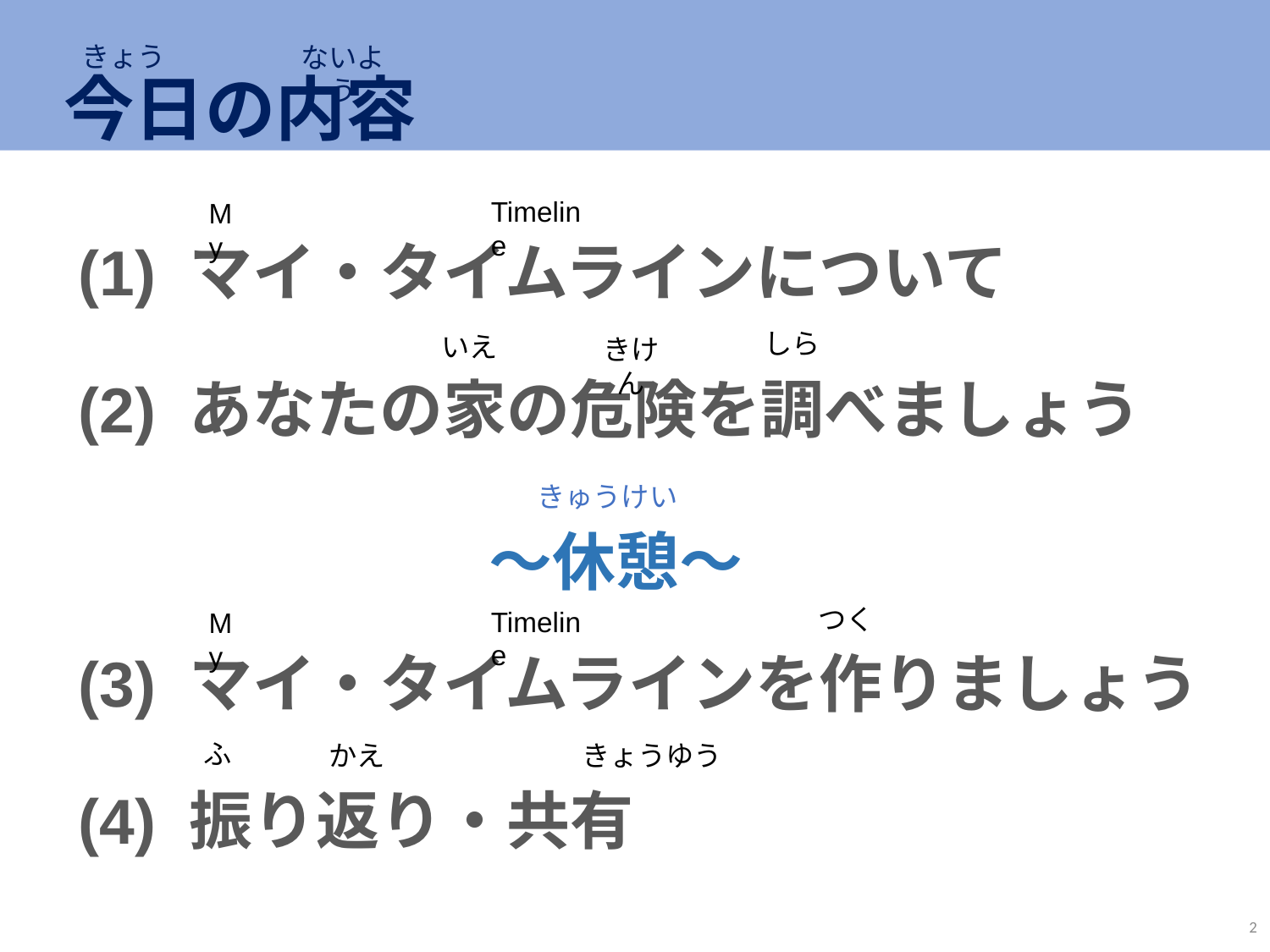

# 今日の内容
きょう
ないよう

(1) マイ・タイムラインについて

(2) あなたの家の危険を調べましょう

 　　　　　　～休憩～

(3) マイ・タイムラインを作りましょう

(4) 振り返り・共有
Timeline
My
しら
いえ
きけん
きゅうけい
つく
Timeline
My
ふ
かえ　　　　　　　きょうゆう
2